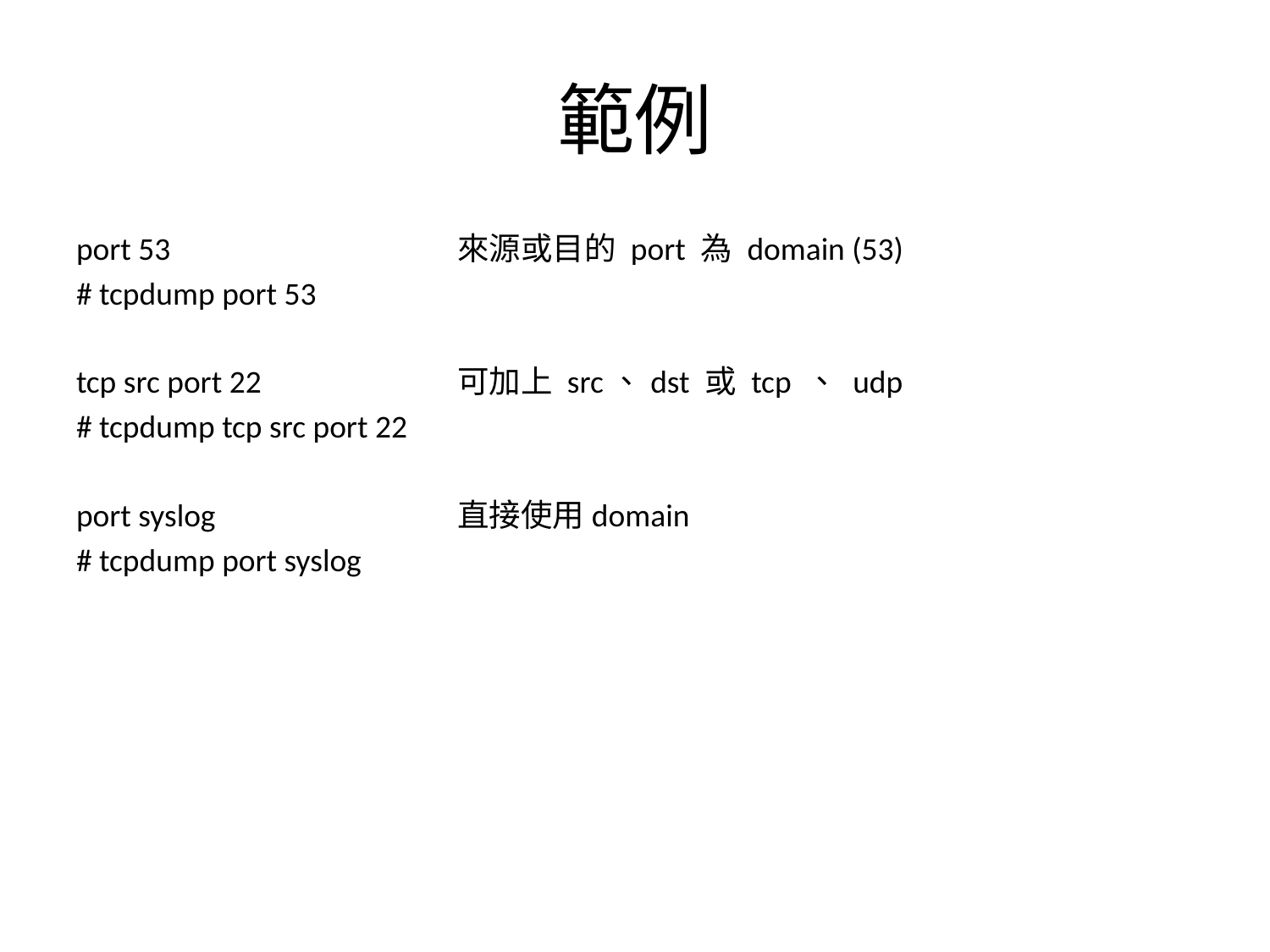

# 範例
port 53			來源或目的 port 為 domain (53)
# tcpdump port 53

tcp src port 22 		可加上 src、dst 或 tcp 、 udp
# tcpdump tcp src port 22

port syslog		直接使用domain
# tcpdump port syslog